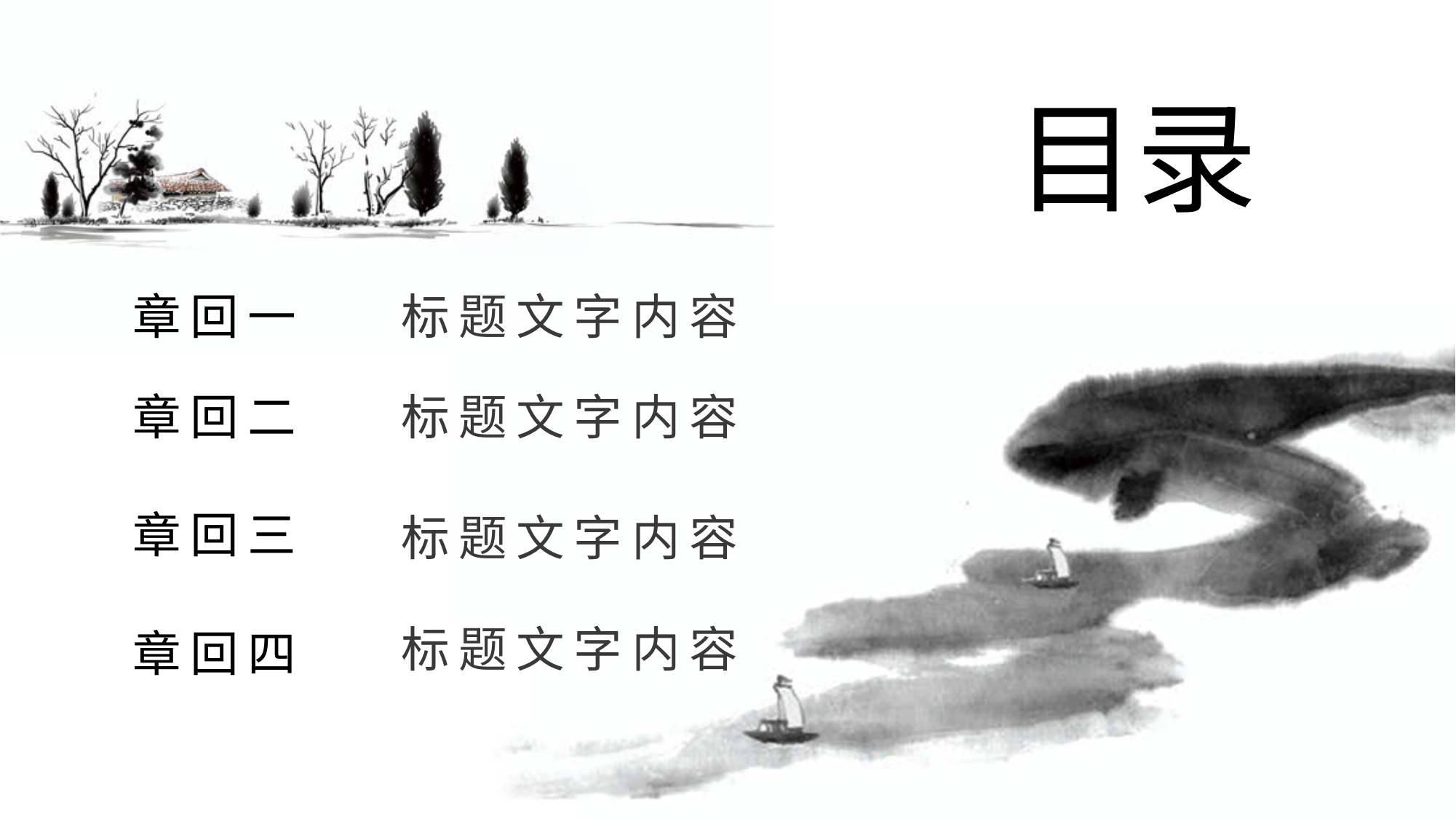

目录
章回一
标题文字内容
章回二
标题文字内容
章回三
标题文字内容
标题文字内容
章回四